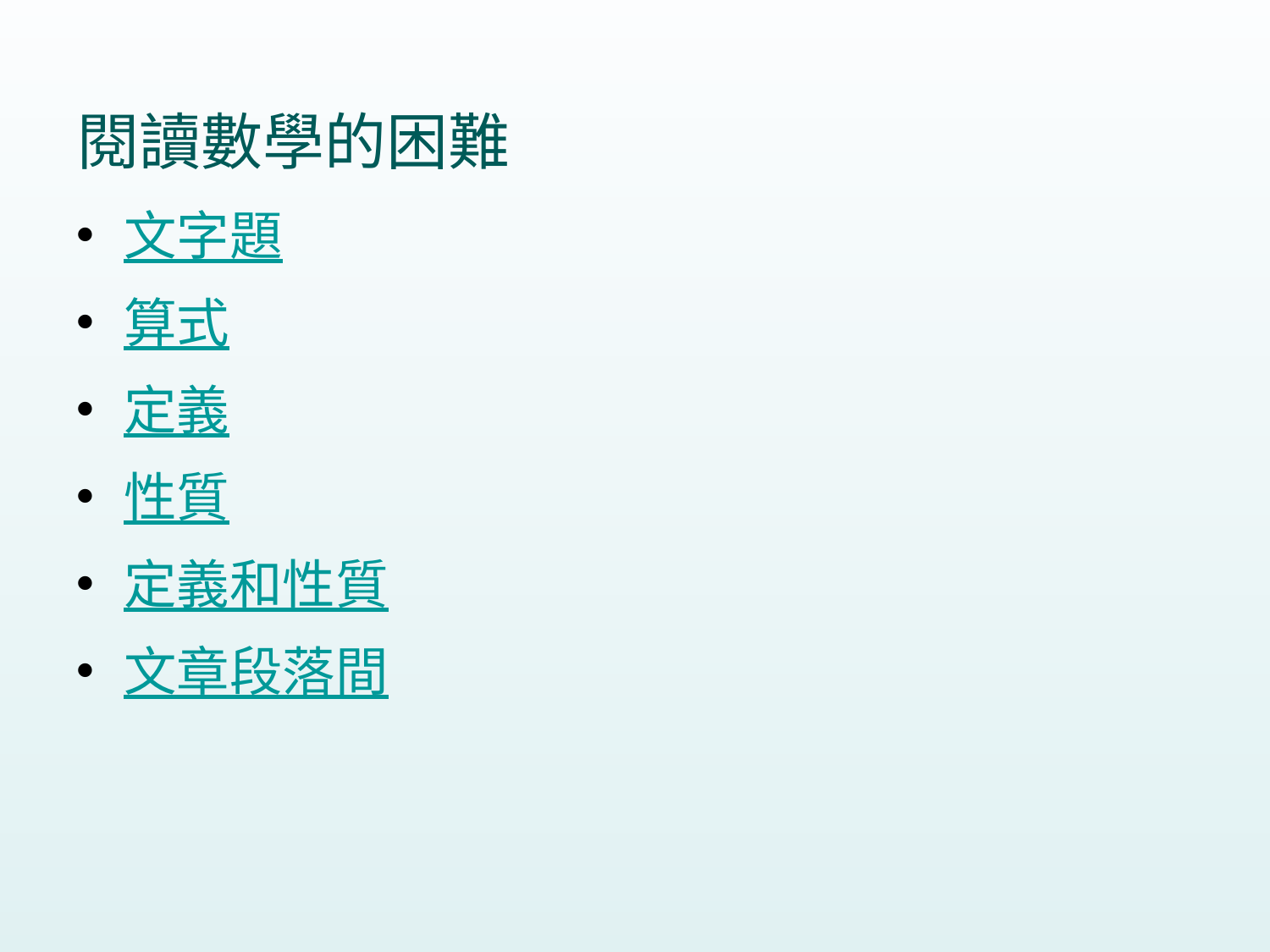

# 閱讀數學的困難
文字題
算式
定義
性質
定義和性質
文章段落間